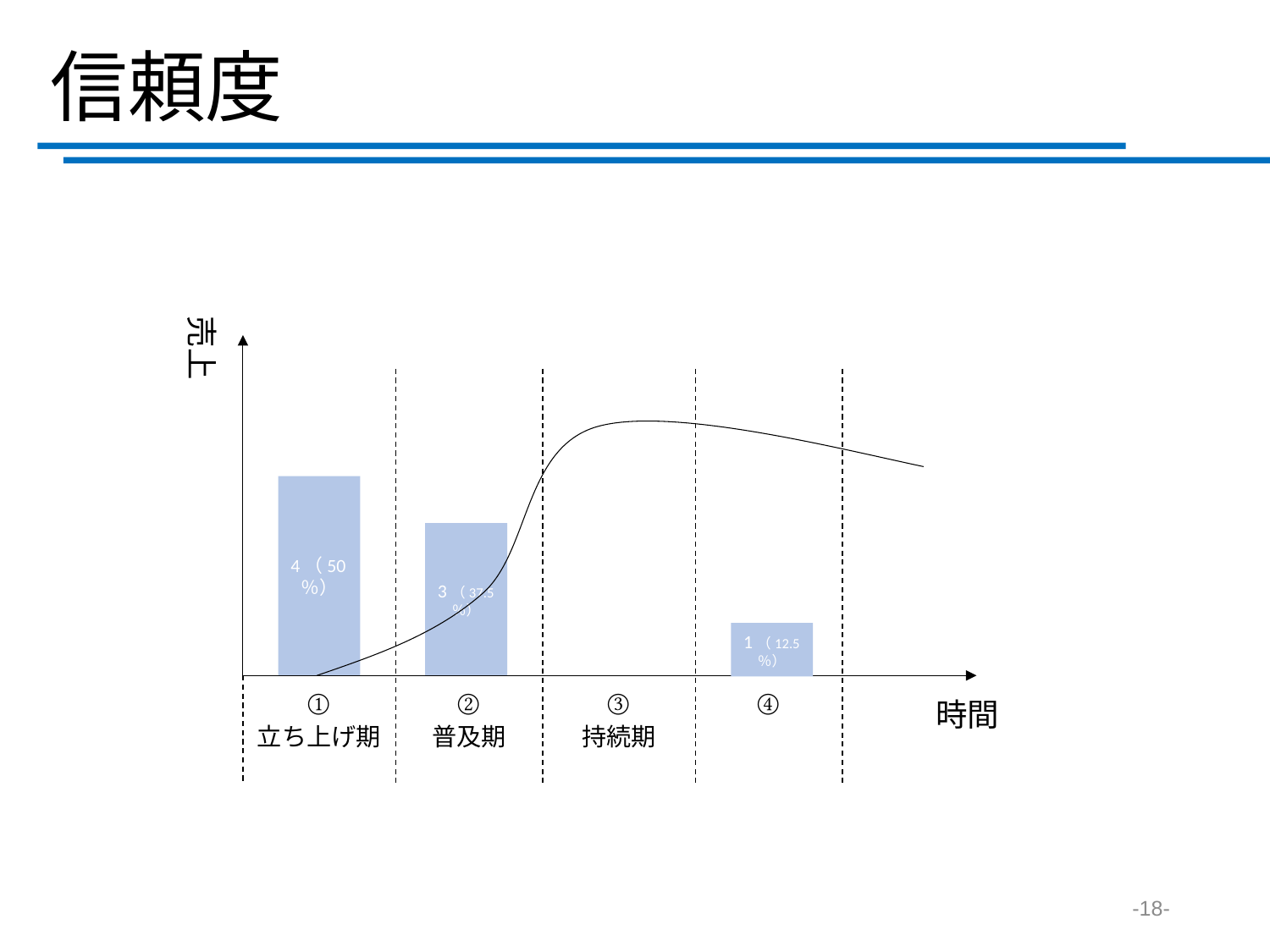

# 信頼度
売上

時間
4（50％）
3（37.5％）
1（12.5％）
①
立ち上げ期
②
普及期
③
持続期
④
-18-